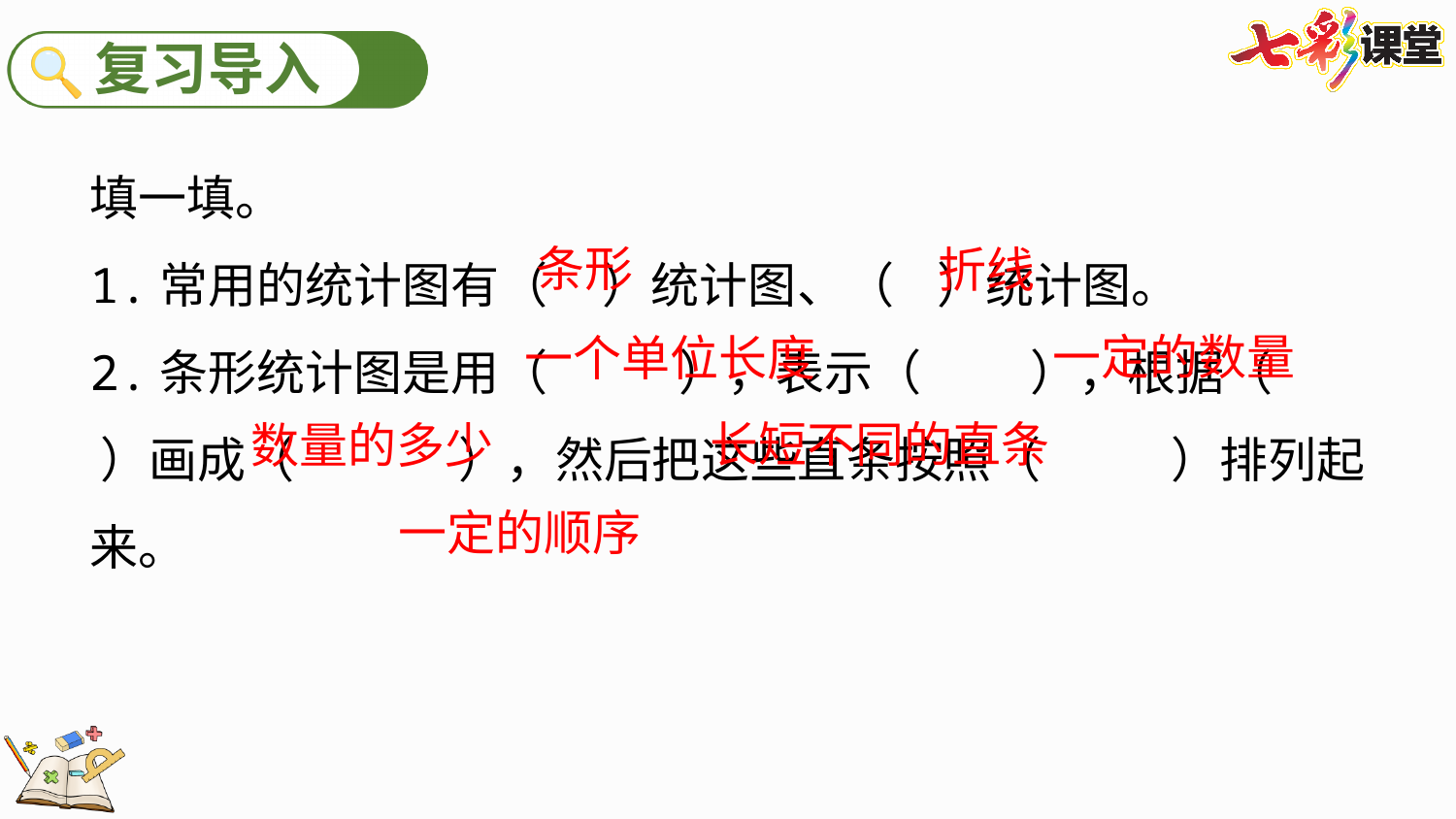

填一填。
1.常用的统计图有（     ）统计图、（    ）统计图。
2.条形统计图是用（            ），表示（          ），根据（           ）画成（               ），然后把这些直条按照（            ）排列起来。
条形
折线
 一定的数量
一个单位长度
 长短不同的直条
数量的多少
 一定的顺序